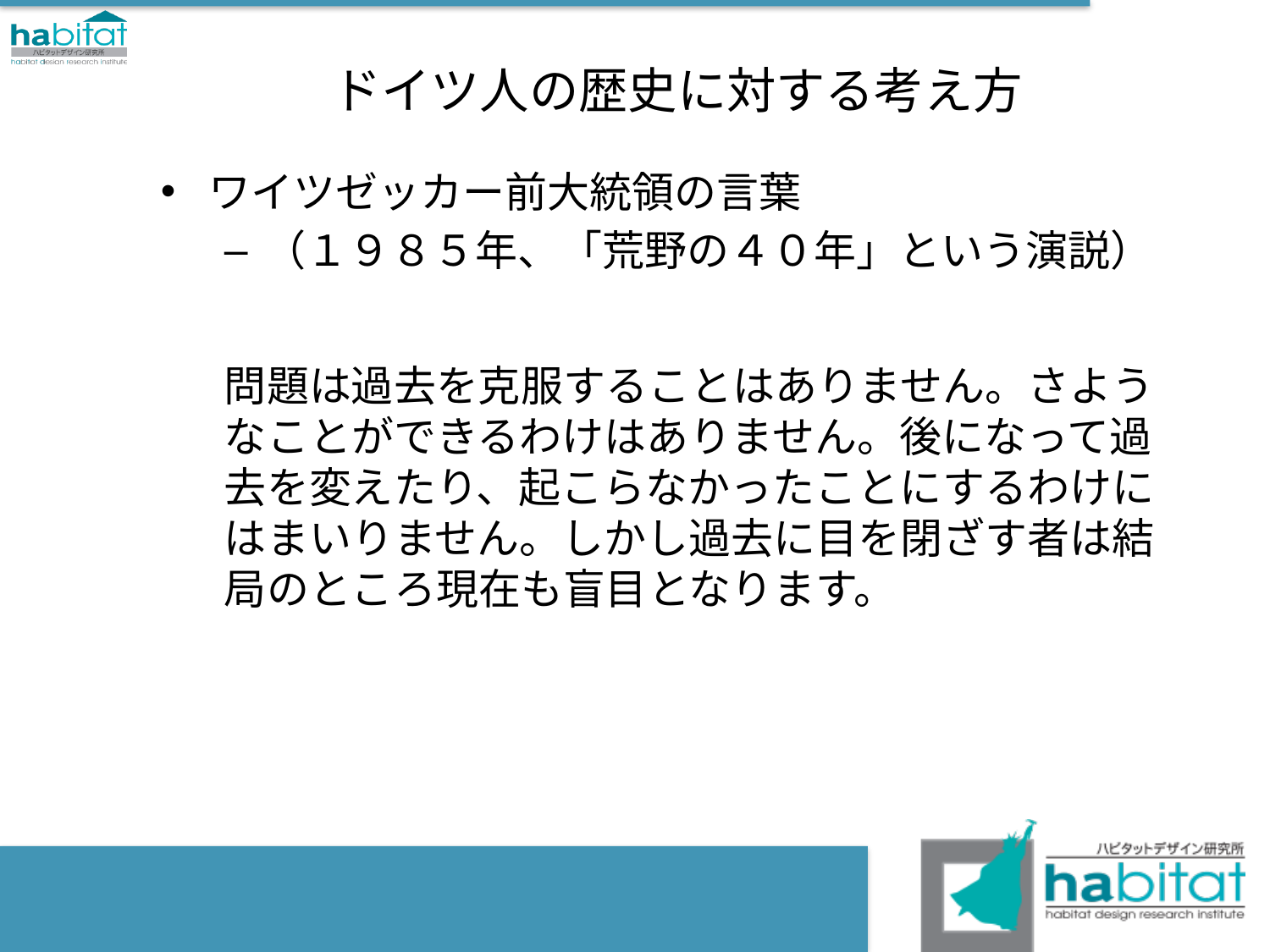

# ドイツ人の歴史に対する考え方
ワイツゼッカー前大統領の言葉
（１９８５年、「荒野の４０年」という演説）

問題は過去を克服することはありません。さようなことができるわけはありません。後になって過去を変えたり、起こらなかったことにするわけにはまいりません。しかし過去に目を閉ざす者は結局のところ現在も盲目となります。